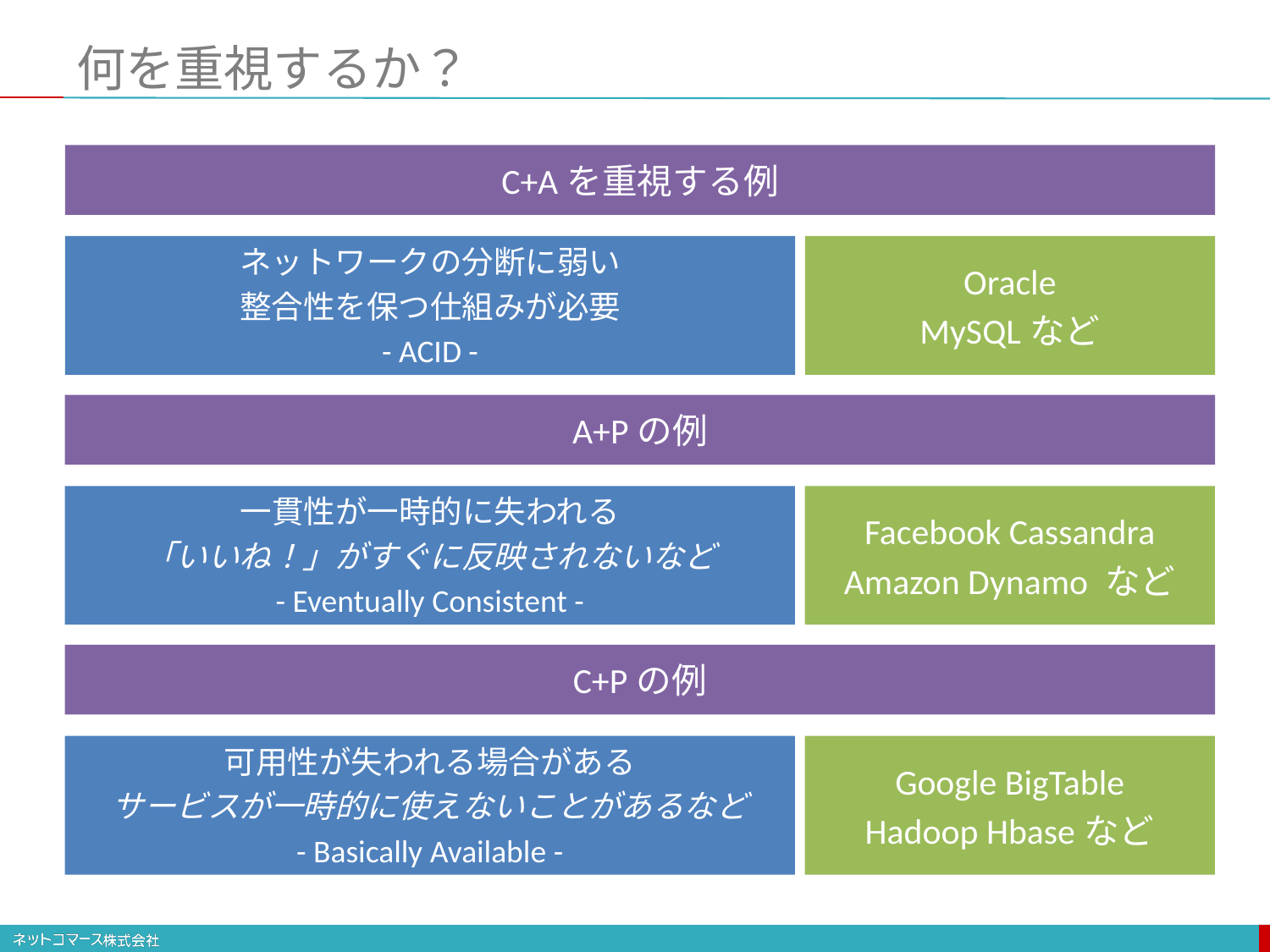

# 何を重視するか？
C+Aを重視する例
ネットワークの分断に弱い
整合性を保つ仕組みが必要
- ACID -
Oracle
MySQLなど
A+Pの例
一貫性が一時的に失われる
「いいね！」がすぐに反映されないなど
- Eventually Consistent -
Facebook Cassandra
Amazon Dynamo など
C+Pの例
可用性が失われる場合がある
サービスが一時的に使えないことがあるなど
- Basically Available -
Google BigTable
Hadoop Hbaseなど